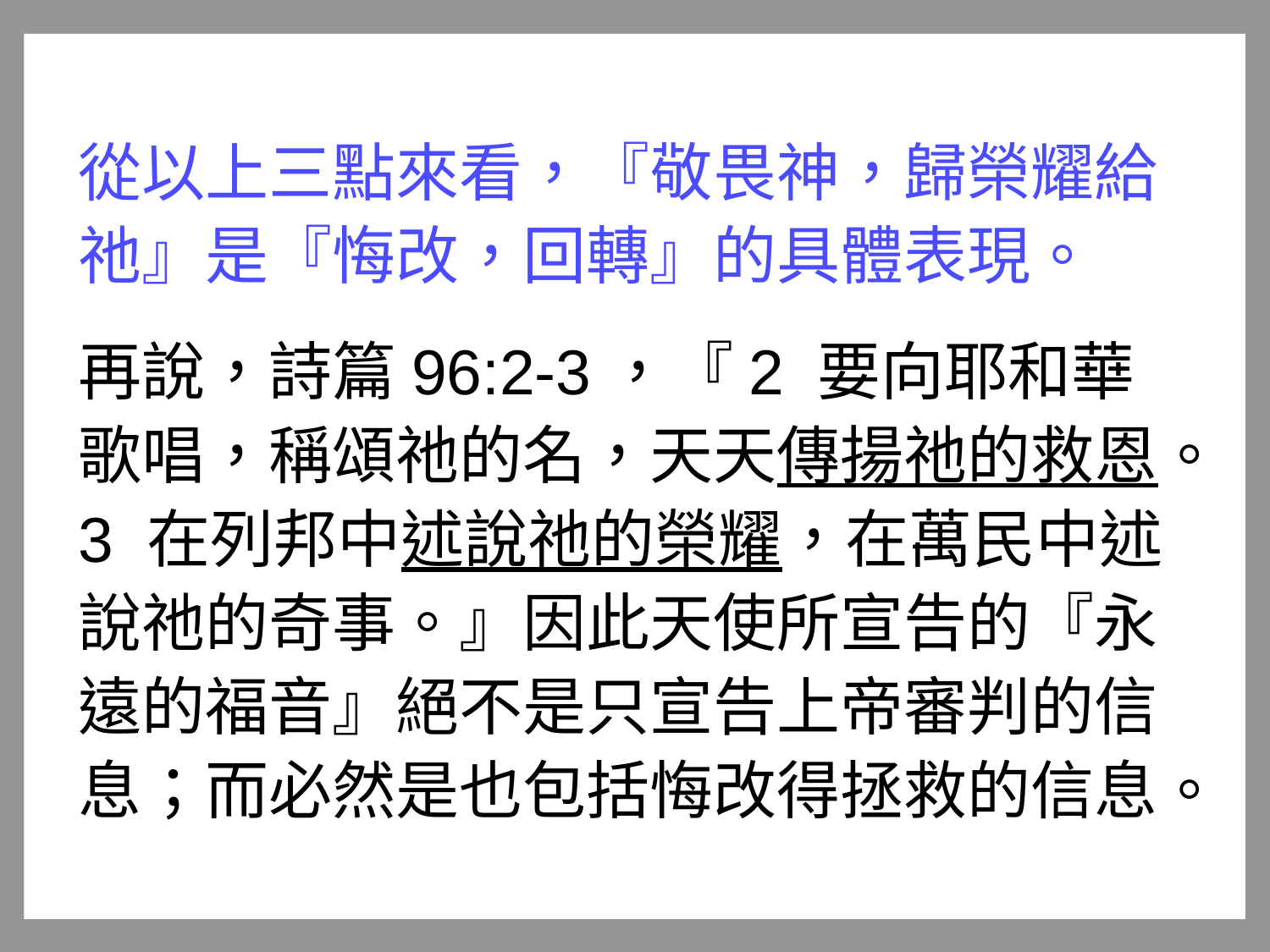

從以上三點來看，『敬畏神，歸榮耀給祂』是『悔改，回轉』的具體表現。
再說，詩篇96:2-3，『2 要向耶和華歌唱，稱頌祂的名，天天傳揚祂的救恩。3 在列邦中述說祂的榮耀，在萬民中述說祂的奇事。』因此天使所宣告的『永遠的福音』絕不是只宣告上帝審判的信息；而必然是也包括悔改得拯救的信息。